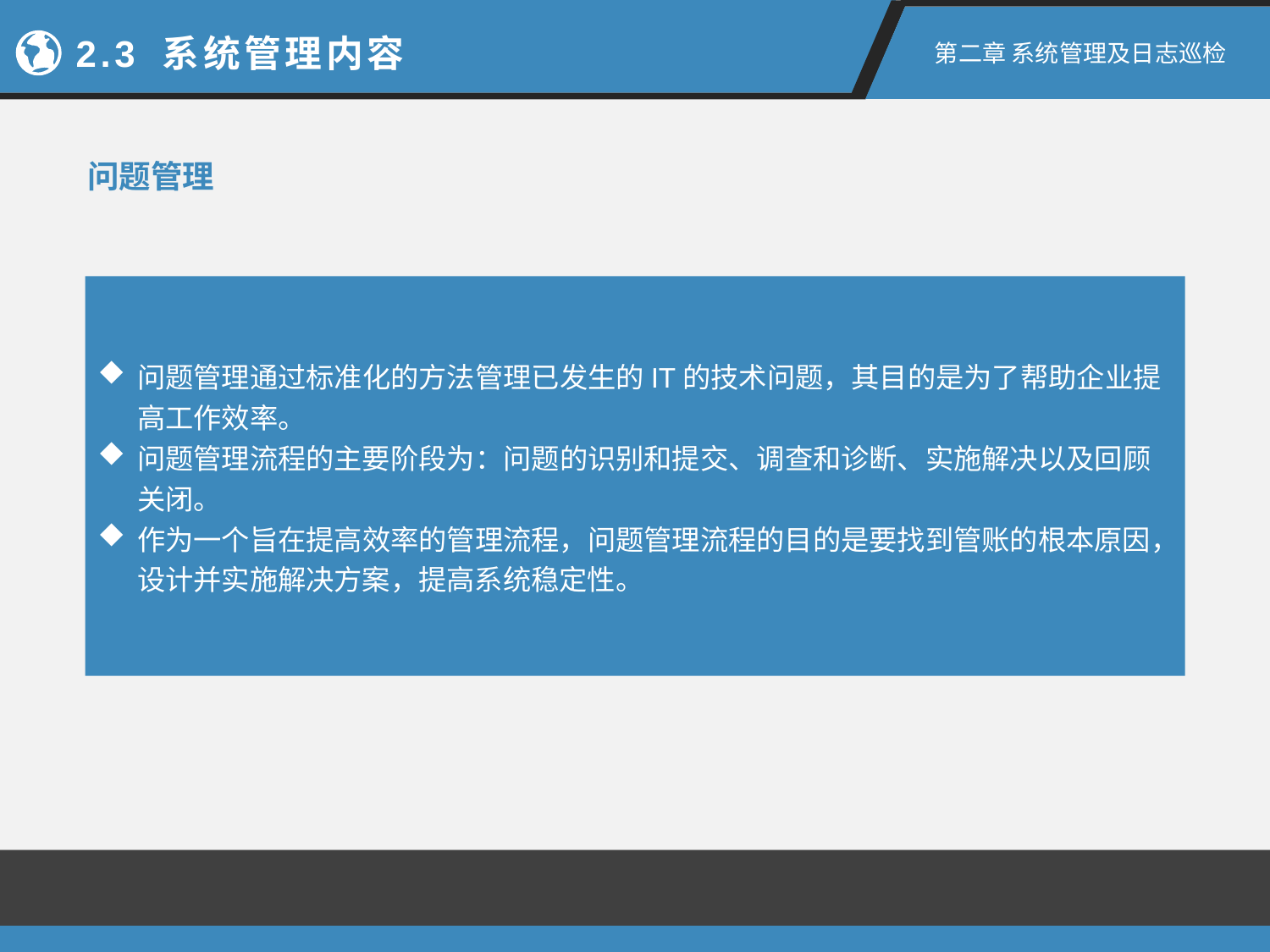

2.3 系统管理内容

第二章 系统管理及日志巡检
问题管理
问题管理通过标准化的方法管理已发生的IT的技术问题，其目的是为了帮助企业提高工作效率。
问题管理流程的主要阶段为：问题的识别和提交、调查和诊断、实施解决以及回顾关闭。
作为一个旨在提高效率的管理流程，问题管理流程的目的是要找到管账的根本原因，设计并实施解决方案，提高系统稳定性。